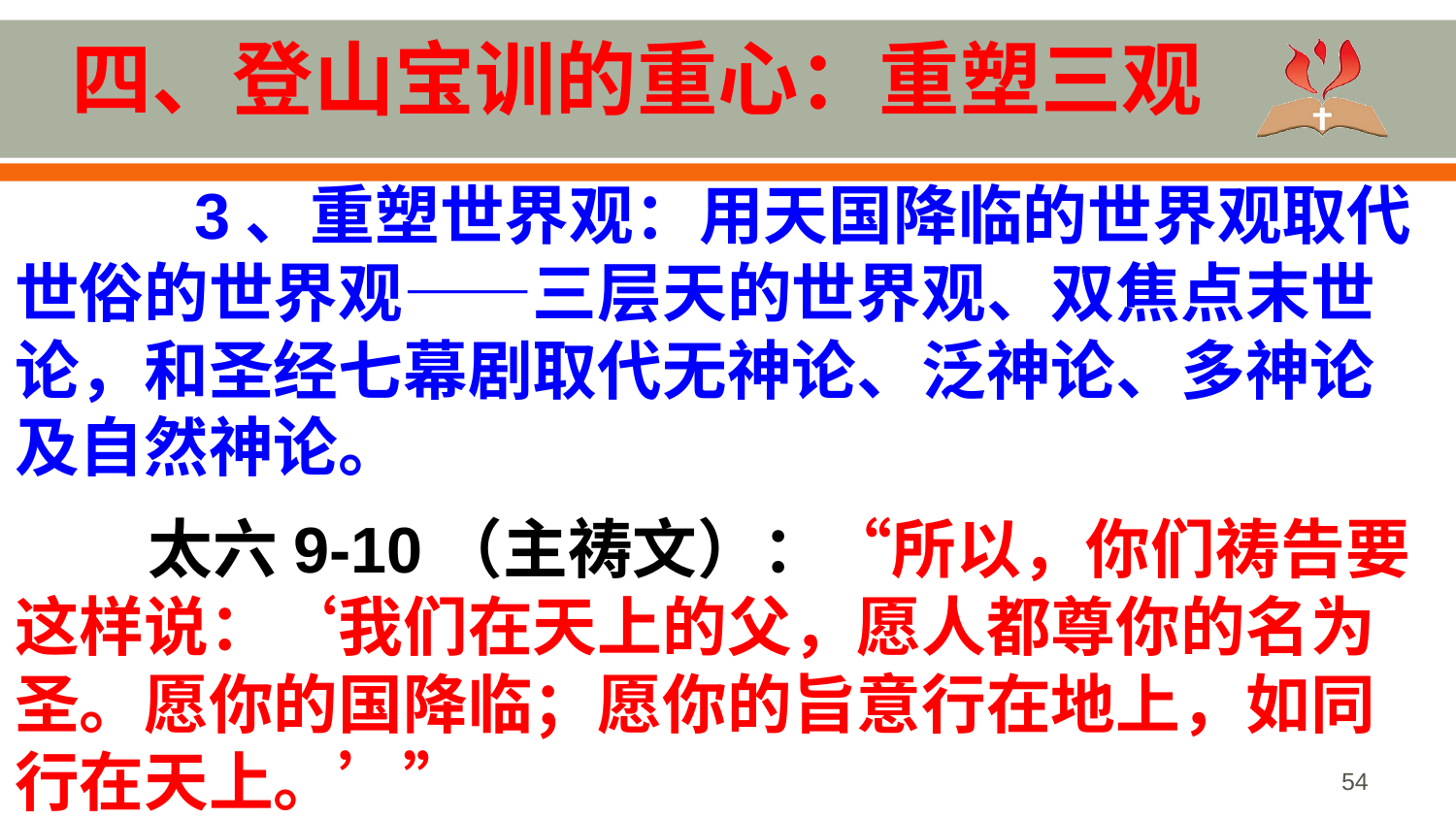

# 四、登山宝训的重心：重塑三观
          3、重塑世界观：用天国降临的世界观取代世俗的世界观——三层天的世界观、双焦点末世论，和圣经七幕剧取代无神论、泛神论、多神论及自然神论。
        太六9-10（主祷文）：“所以，你们祷告要这样说：‘我们在天上的父，愿人都尊你的名为圣。愿你的国降临；愿你的旨意行在地上，如同行在天上。’”

54